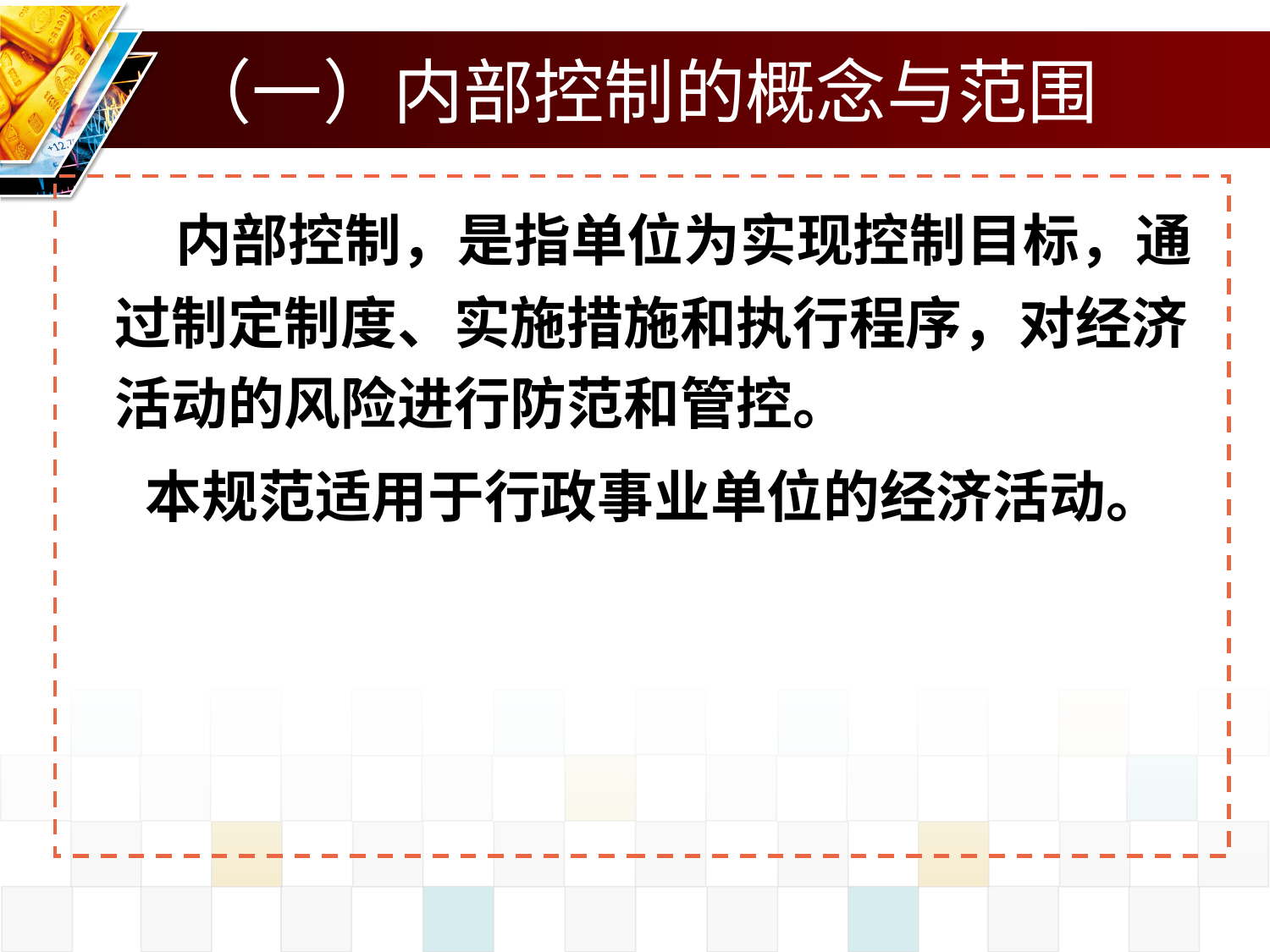

# （一）内部控制的概念与范围
       内部控制，是指单位为实现控制目标，通过制定制度、实施措施和执行程序，对经济活动的风险进行防范和管控。
     本规范适用于行政事业单位的经济活动。